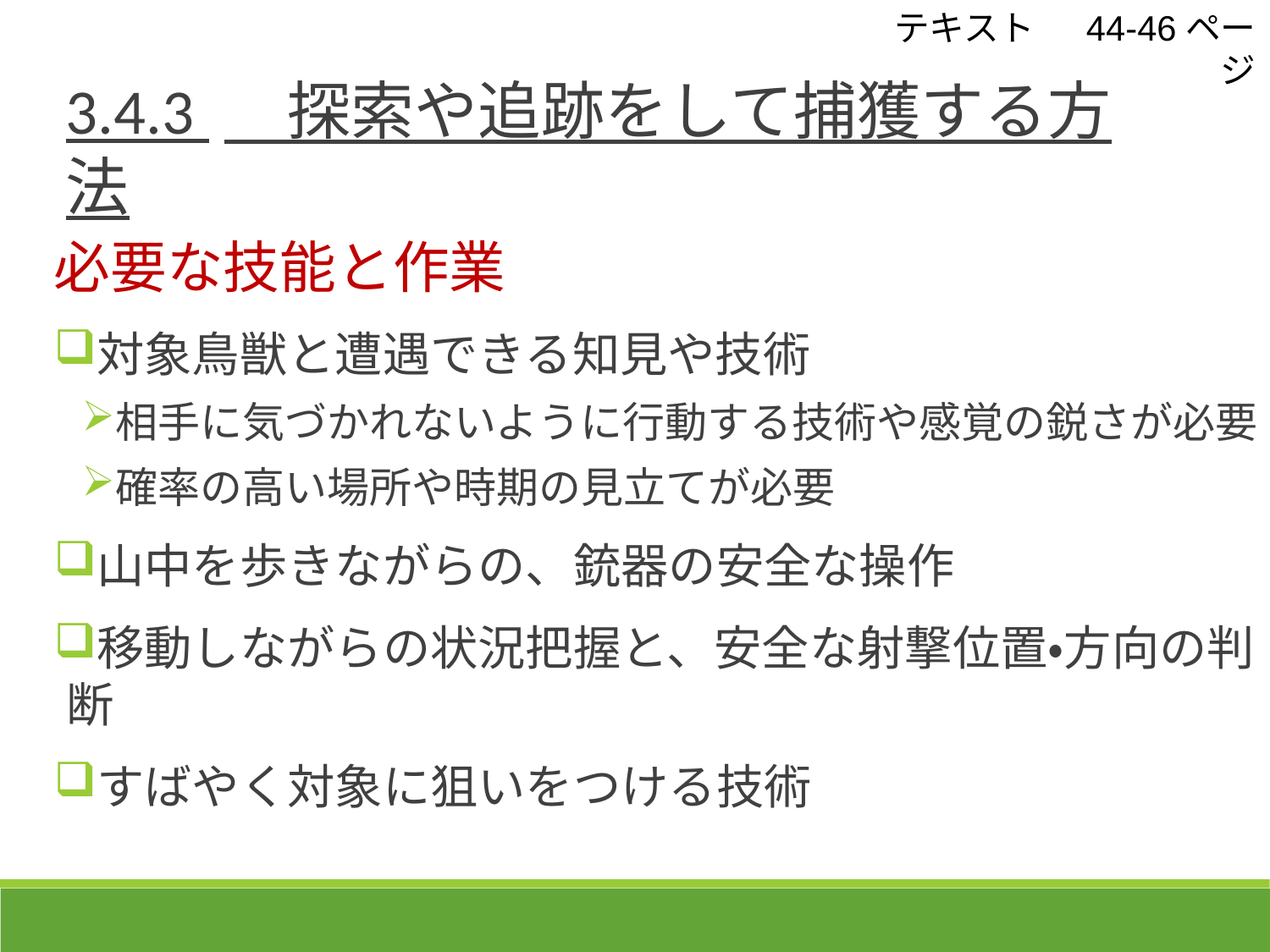

テキスト　 44-46ページ
3.4.3 　探索や追跡をして捕獲する方法
必要な技能と作業
対象鳥獣と遭遇できる知見や技術
相手に気づかれないように行動する技術や感覚の鋭さが必要
確率の高い場所や時期の見立てが必要
山中を歩きながらの、銃器の安全な操作
移動しながらの状況把握と、安全な射撃位置・方向の判断
すばやく対象に狙いをつける技術